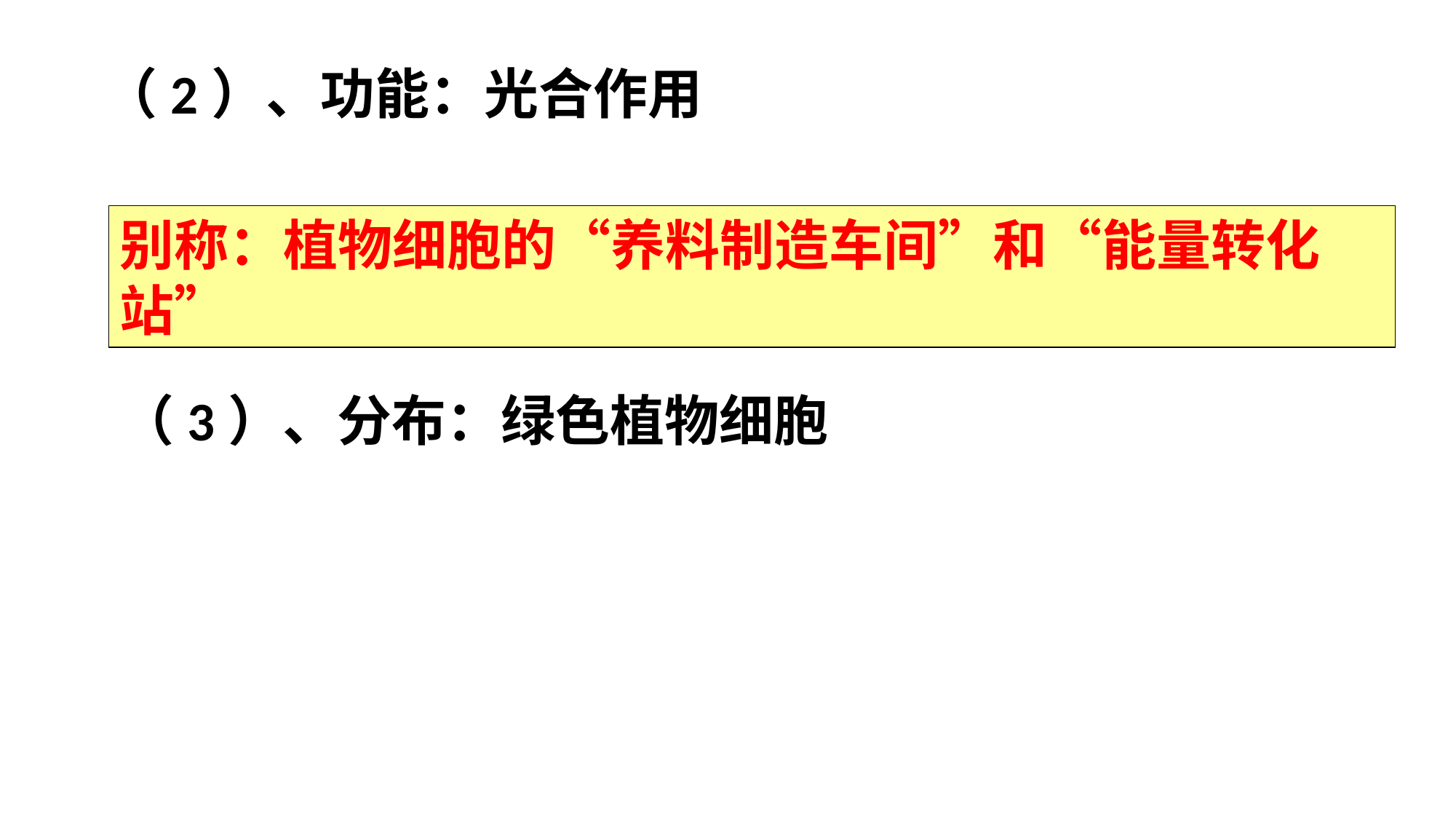

（2）、功能：光合作用
别称：植物细胞的“养料制造车间”和“能量转化站”
（3）、分布：绿色植物细胞